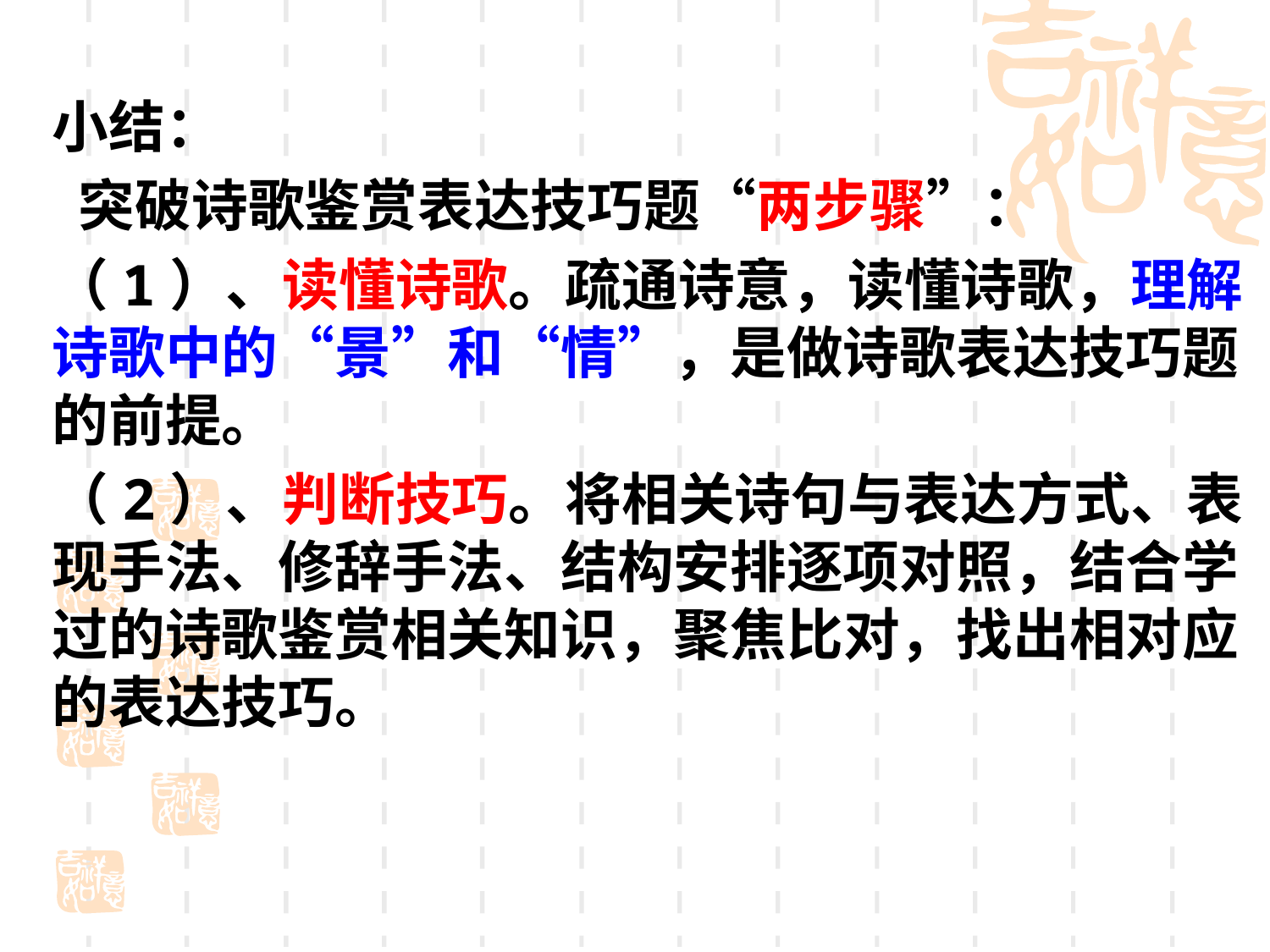

小结：
 突破诗歌鉴赏表达技巧题“两步骤”：
（1）、读懂诗歌。疏通诗意，读懂诗歌，理解诗歌中的“景”和“情”，是做诗歌表达技巧题的前提。
（2）、判断技巧。将相关诗句与表达方式、表现手法、修辞手法、结构安排逐项对照，结合学过的诗歌鉴赏相关知识，聚焦比对，找出相对应的表达技巧。